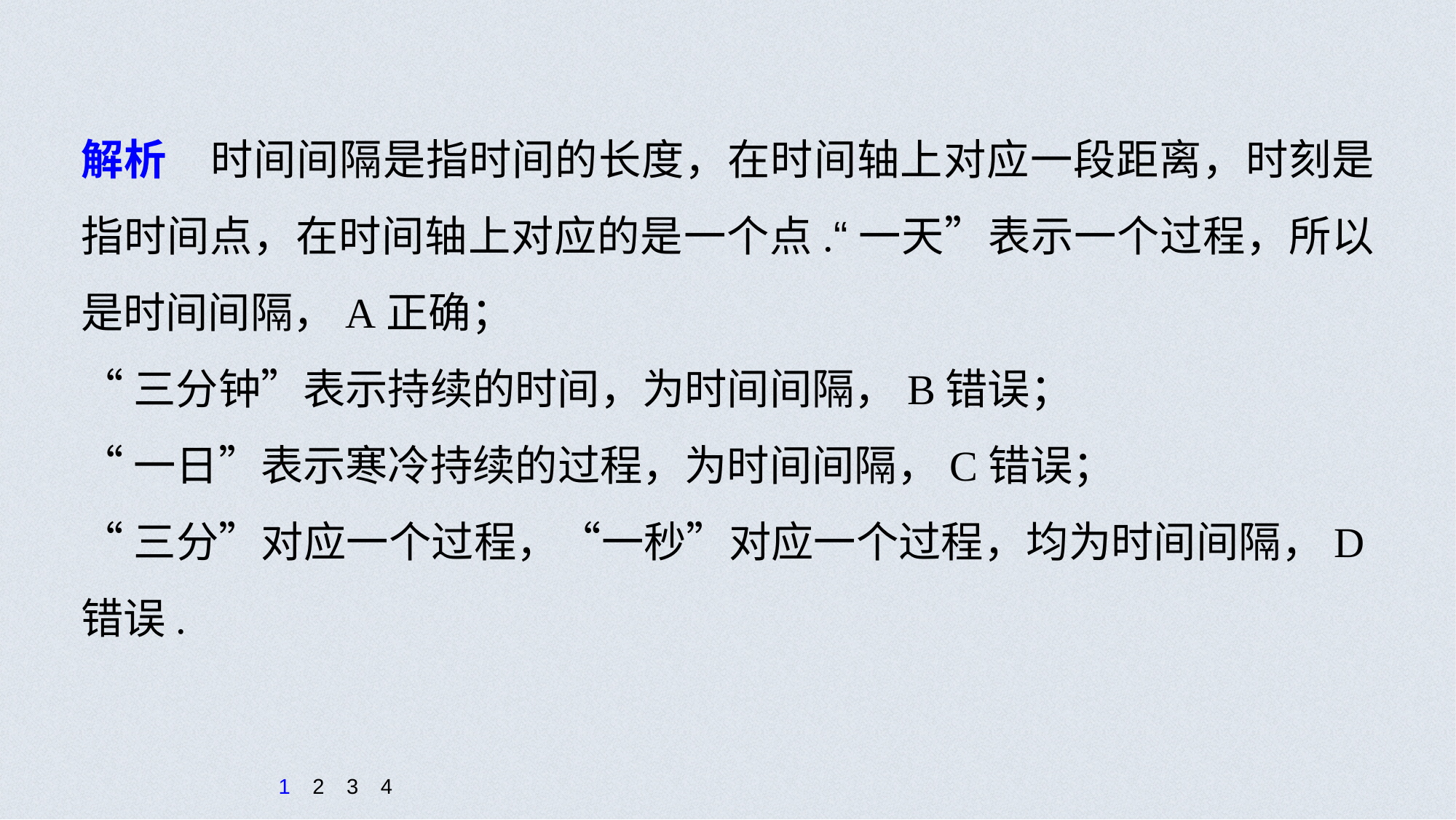

解析　时间间隔是指时间的长度，在时间轴上对应一段距离，时刻是指时间点，在时间轴上对应的是一个点.“一天”表示一个过程，所以是时间间隔，A正确；
“三分钟”表示持续的时间，为时间间隔，B错误；
“一日”表示寒冷持续的过程，为时间间隔，C错误；
“三分”对应一个过程，“一秒”对应一个过程，均为时间间隔，D错误.
1
2
3
4